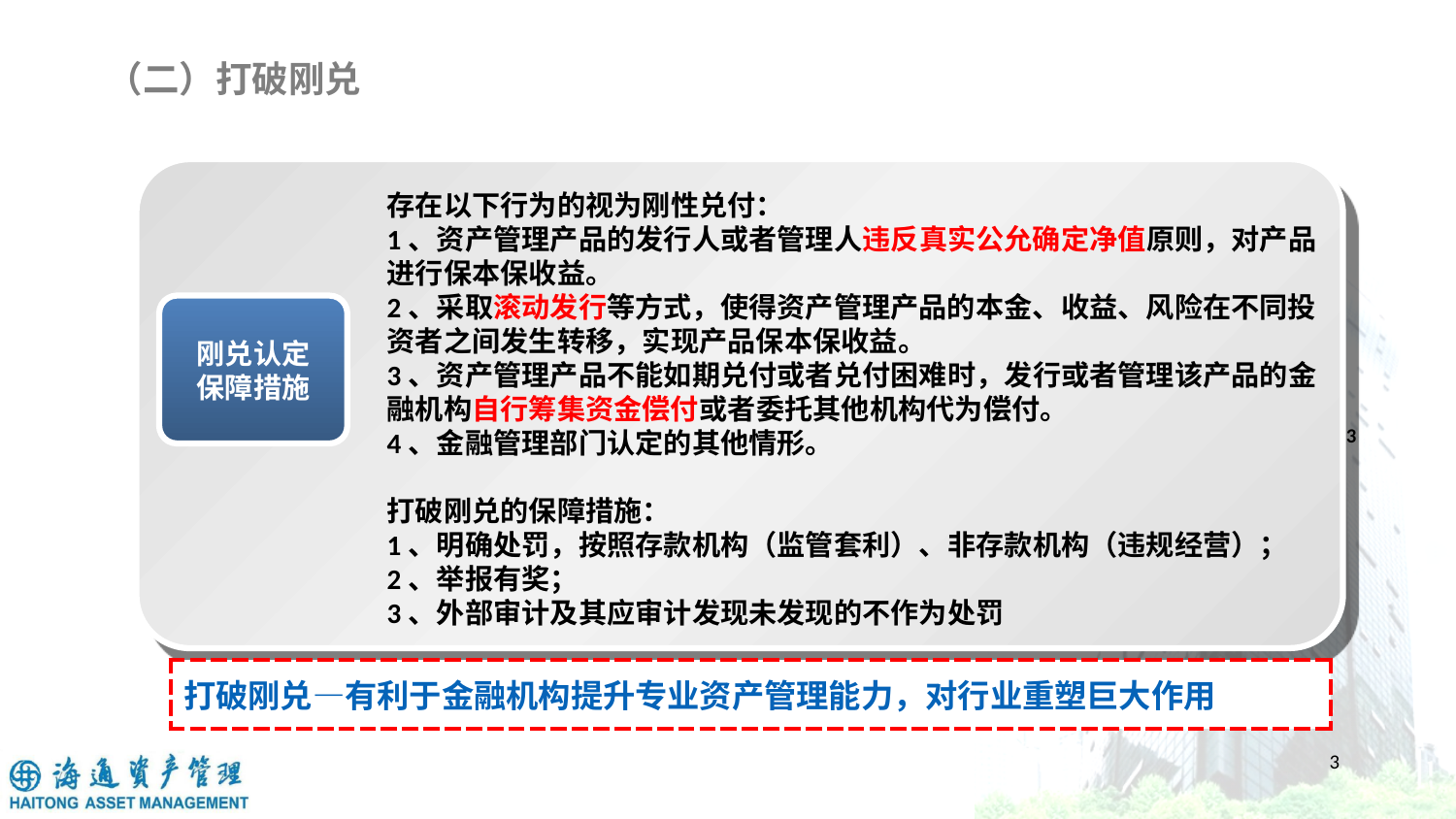

（二）打破刚兑

存在以下行为的视为刚性兑付：
1、资产管理产品的发行人或者管理人违反真实公允确定净值原则，对产品进行保本保收益。
2、采取滚动发行等方式，使得资产管理产品的本金、收益、风险在不同投资者之间发生转移，实现产品保本保收益。
3、资产管理产品不能如期兑付或者兑付困难时，发行或者管理该产品的金融机构自行筹集资金偿付或者委托其他机构代为偿付。
4、金融管理部门认定的其他情形。

打破刚兑的保障措施：
1、明确处罚，按照存款机构（监管套利）、非存款机构（违规经营）；
2、举报有奖；
3、外部审计及其应审计发现未发现的不作为处罚

净值化管理
刚兑认定
保障措施
3
| 打破刚兑—有利于金融机构提升专业资产管理能力，对行业重塑巨大作用 |
| --- |
3